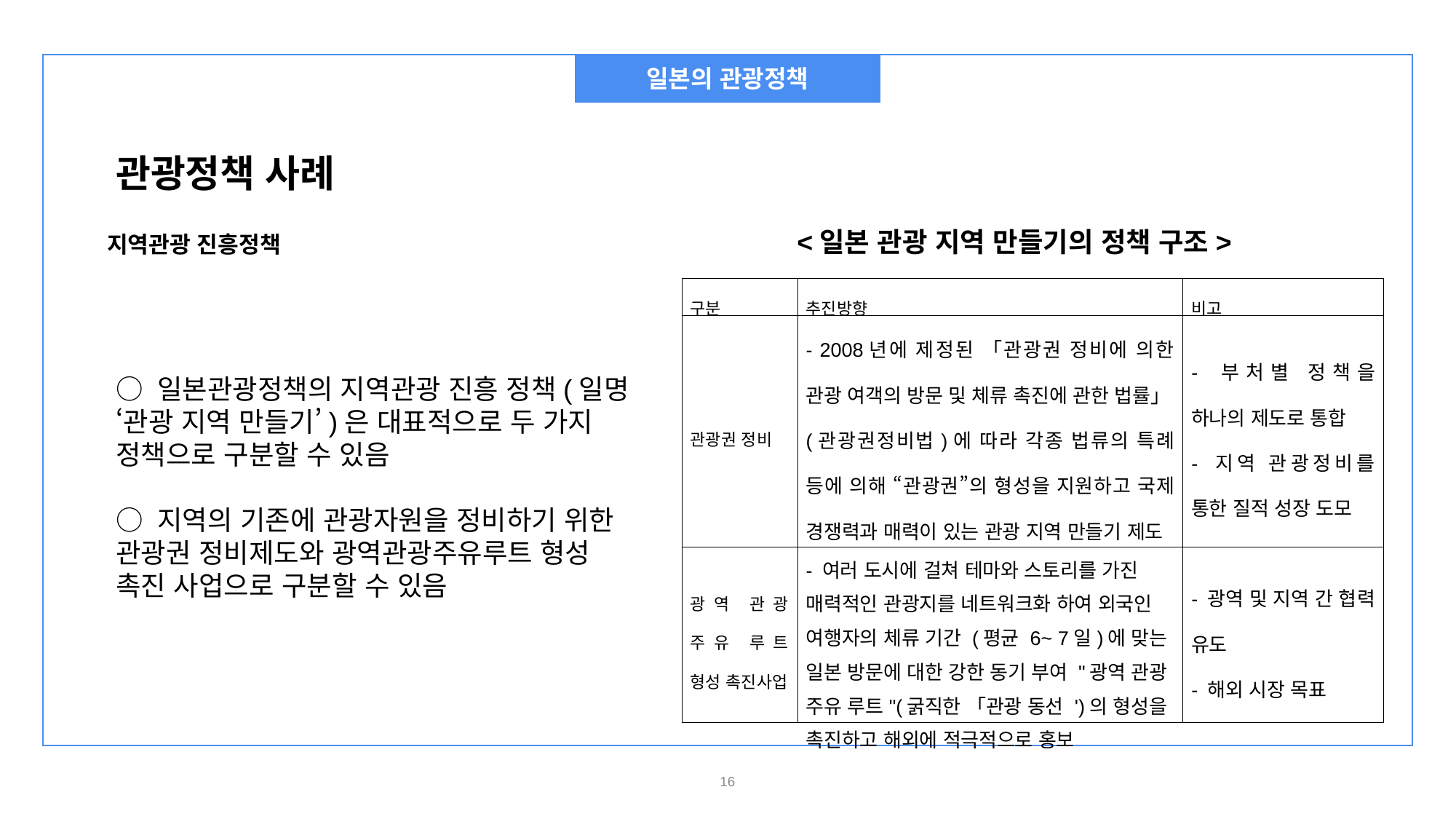

일본의 관광정책
관광정책 사례
<일본 관광 지역 만들기의 정책 구조>
지역관광 진흥정책
| 구분 | 추진방향 | 비고 |
| --- | --- | --- |
| 관광권 정비 | - 2008년에 제정된 「관광권 정비에 의한 관광 여객의 방문 및 체류 촉진에 관한 법률」(관광권정비법)에 따라 각종 법류의 특례 등에 의해 “관광권”의 형성을 지원하고 국제 경쟁력과 매력이 있는 관광 지역 만들기 제도 | - 부처별 정책을 하나의 제도로 통합 - 지역 관광정비를 통한 질적 성장 도모 |
| 광역 관광 주유 루트 형성 촉진사업 | - 여러 도시에 걸쳐 테마와 스토리를 가진 매력적인 관광지를 네트워크화 하여 외국인 여행자의 체류 기간 (평균 6~ 7일)에 맞는 일본 방문에 대한 강한 동기 부여 "광역 관광 주유 루트"(굵직한 「관광 동선 ')의 형성을 촉진하고 해외에 적극적으로 홍보 | - 광역 및 지역 간 협력 유도 - 해외 시장 목표 |
○ 일본관광정책의 지역관광 진흥 정책(일명 ‘관광 지역 만들기’)은 대표적으로 두 가지 정책으로 구분할 수 있음

○ 지역의 기존에 관광자원을 정비하기 위한 관광권 정비제도와 광역관광주유루트 형성 촉진 사업으로 구분할 수 있음

16